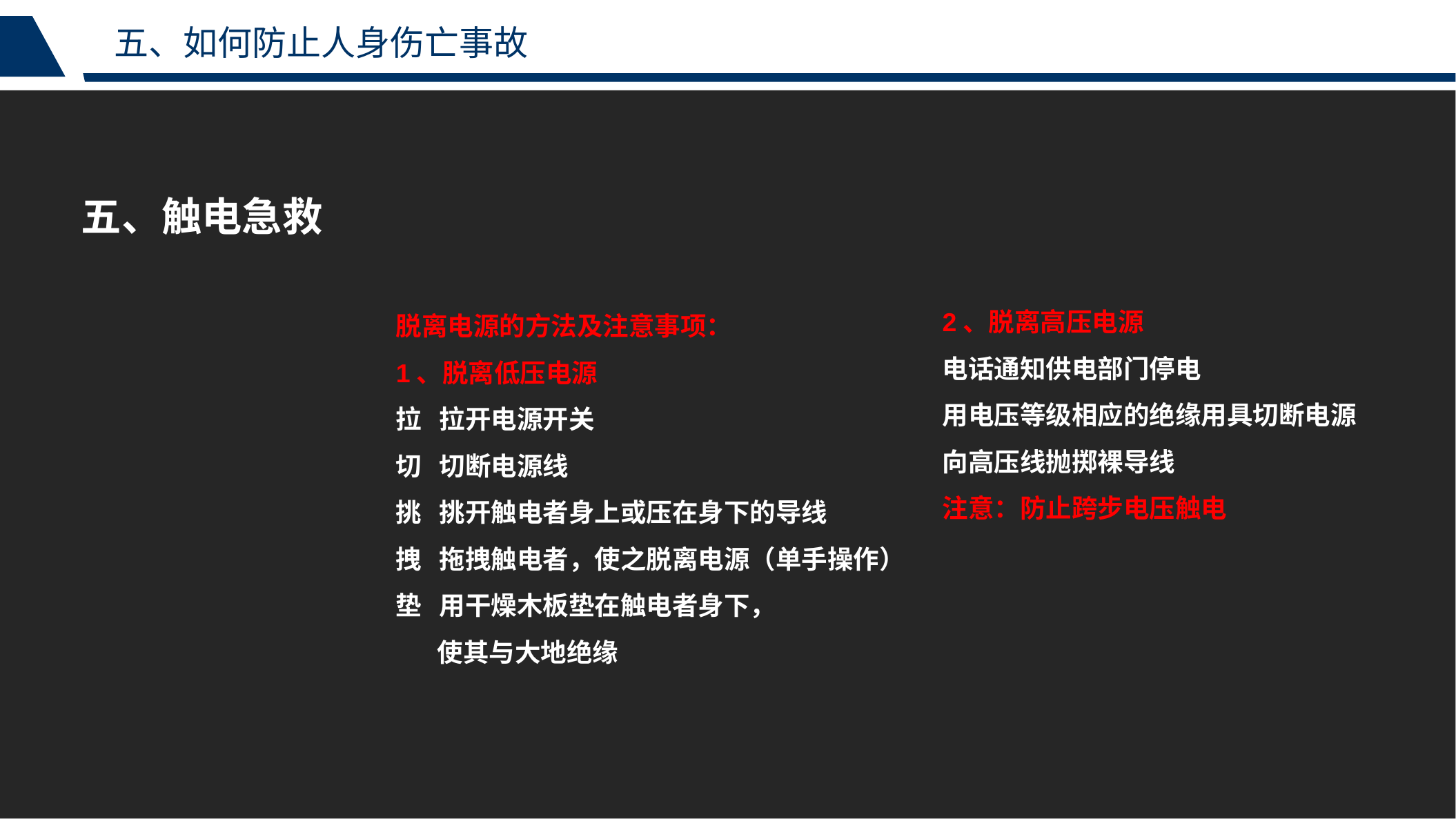

五、如何防止人身伤亡事故

五、触电急救

2、脱离高压电源
电话通知供电部门停电
用电压等级相应的绝缘用具切断电源
向高压线抛掷裸导线
注意：防止跨步电压触电
脱离电源的方法及注意事项：
1、脱离低压电源
拉   拉开电源开关
切   切断电源线
挑   挑开触电者身上或压在身下的导线
拽   拖拽触电者，使之脱离电源（单手操作）
垫   用干燥木板垫在触电者身下，
      使其与大地绝缘